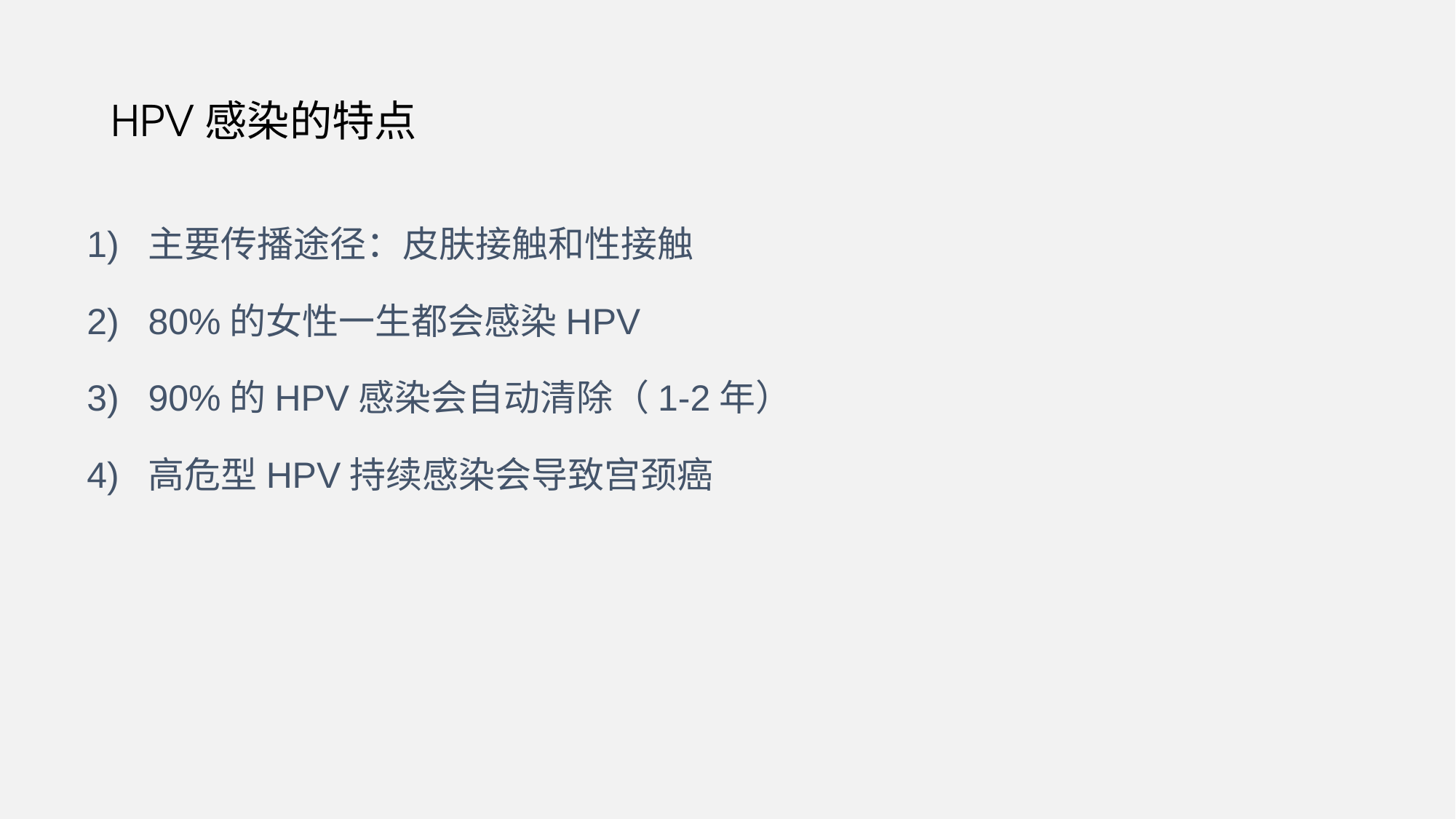

# HPV感染的特点

主要传播途径：皮肤接触和性接触
80%的女性一生都会感染HPV
90%的HPV感染会自动清除（1-2年）
高危型HPV持续感染会导致宫颈癌